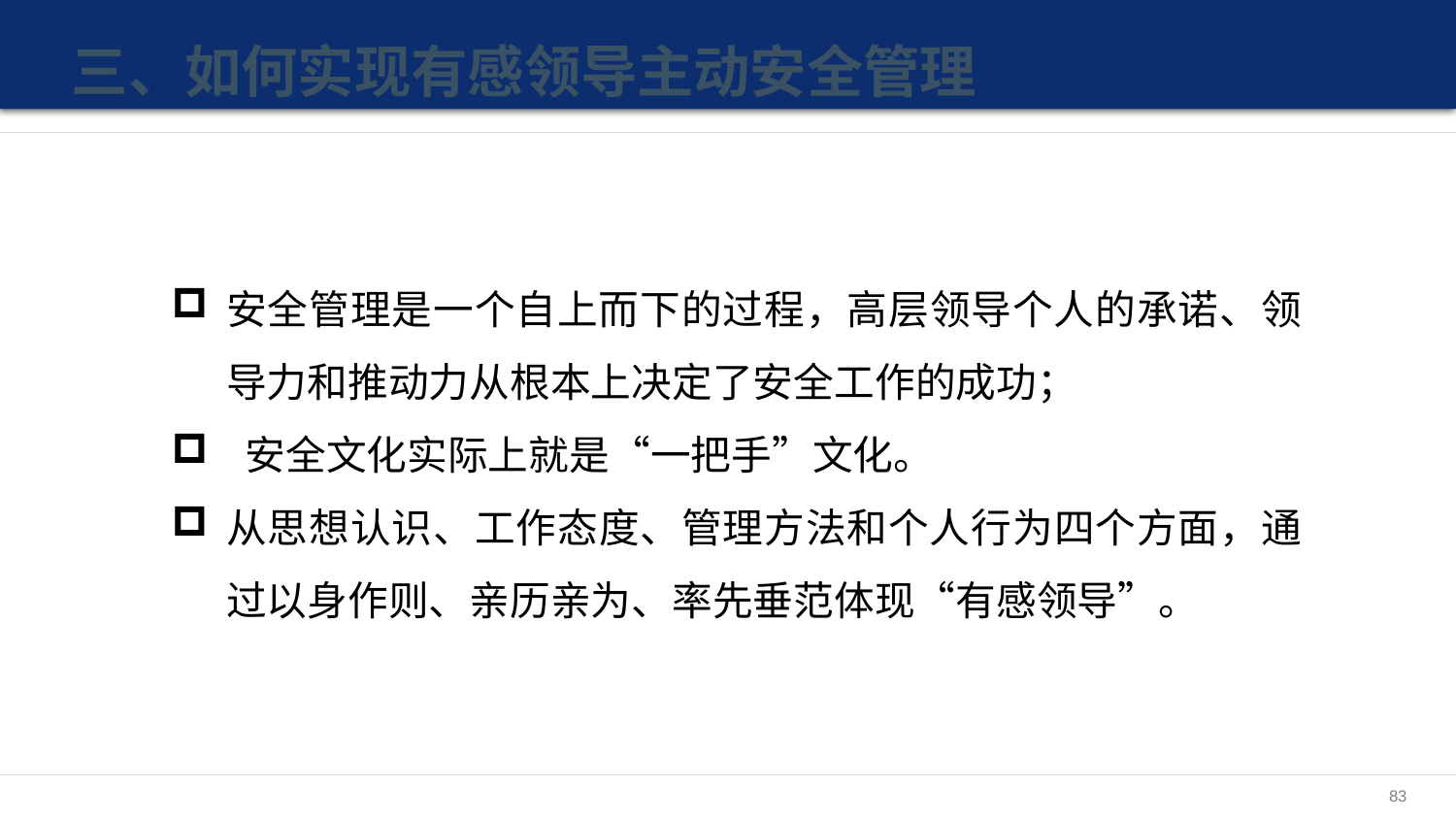

三、如何实现有感领导主动安全管理
安全管理是一个自上而下的过程，高层领导个人的承诺、领导力和推动力从根本上决定了安全工作的成功；
 安全文化实际上就是“一把手”文化。
从思想认识、工作态度、管理方法和个人行为四个方面，通过以身作则、亲历亲为、率先垂范体现“有感领导”。
83